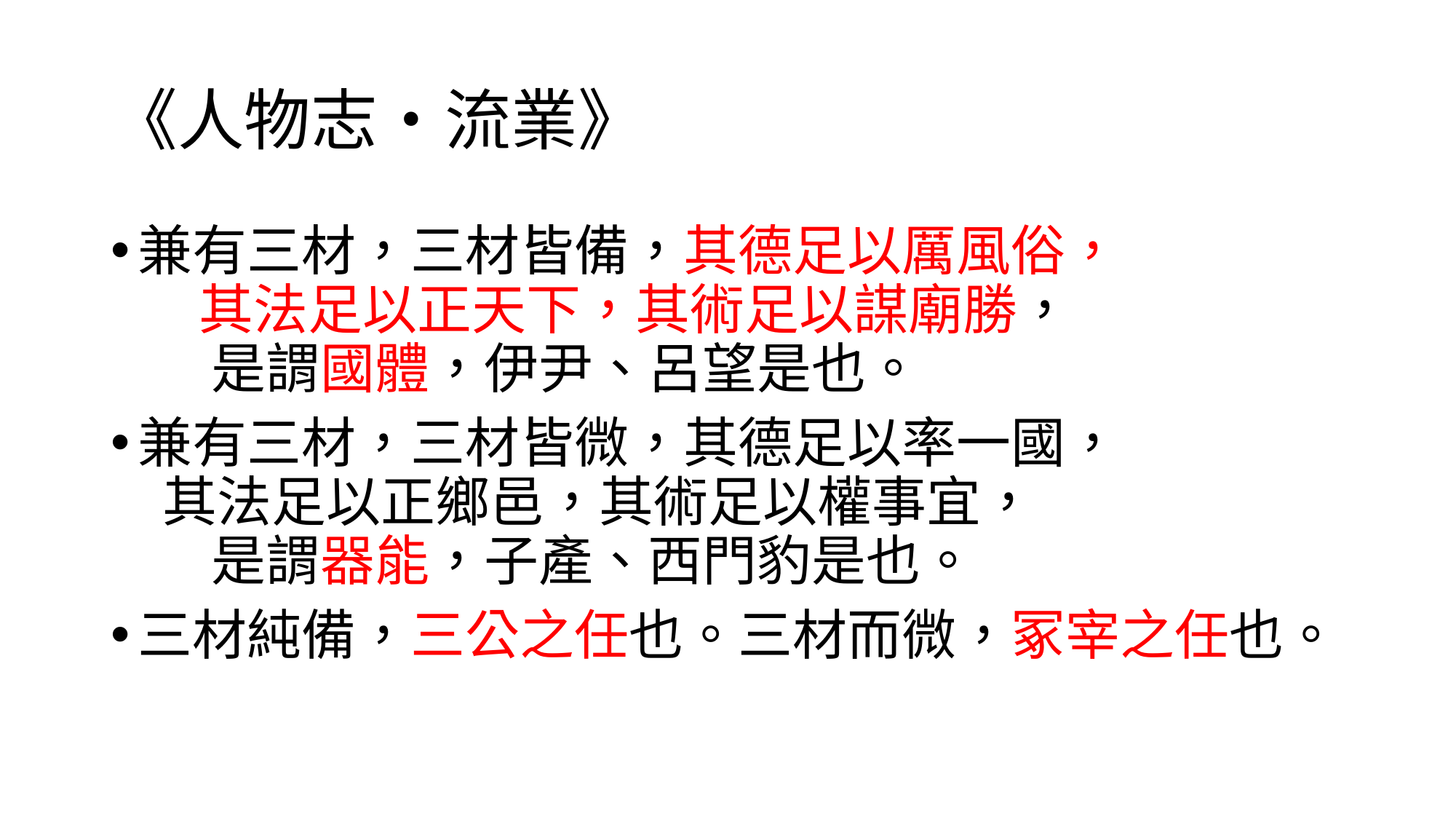

# 《人物志•流業》
兼有三材，三材皆備，其德足以厲風俗，                        其法足以正天下，其術足以謀廟勝，                             是謂國體，伊尹、呂望是也。
兼有三材，三材皆微，其德足以率一國，                     其法足以正鄉邑，其術足以權事宜，                                是謂器能，子產、西門豹是也。
三材純備，三公之任也。三材而微，冢宰之任也。